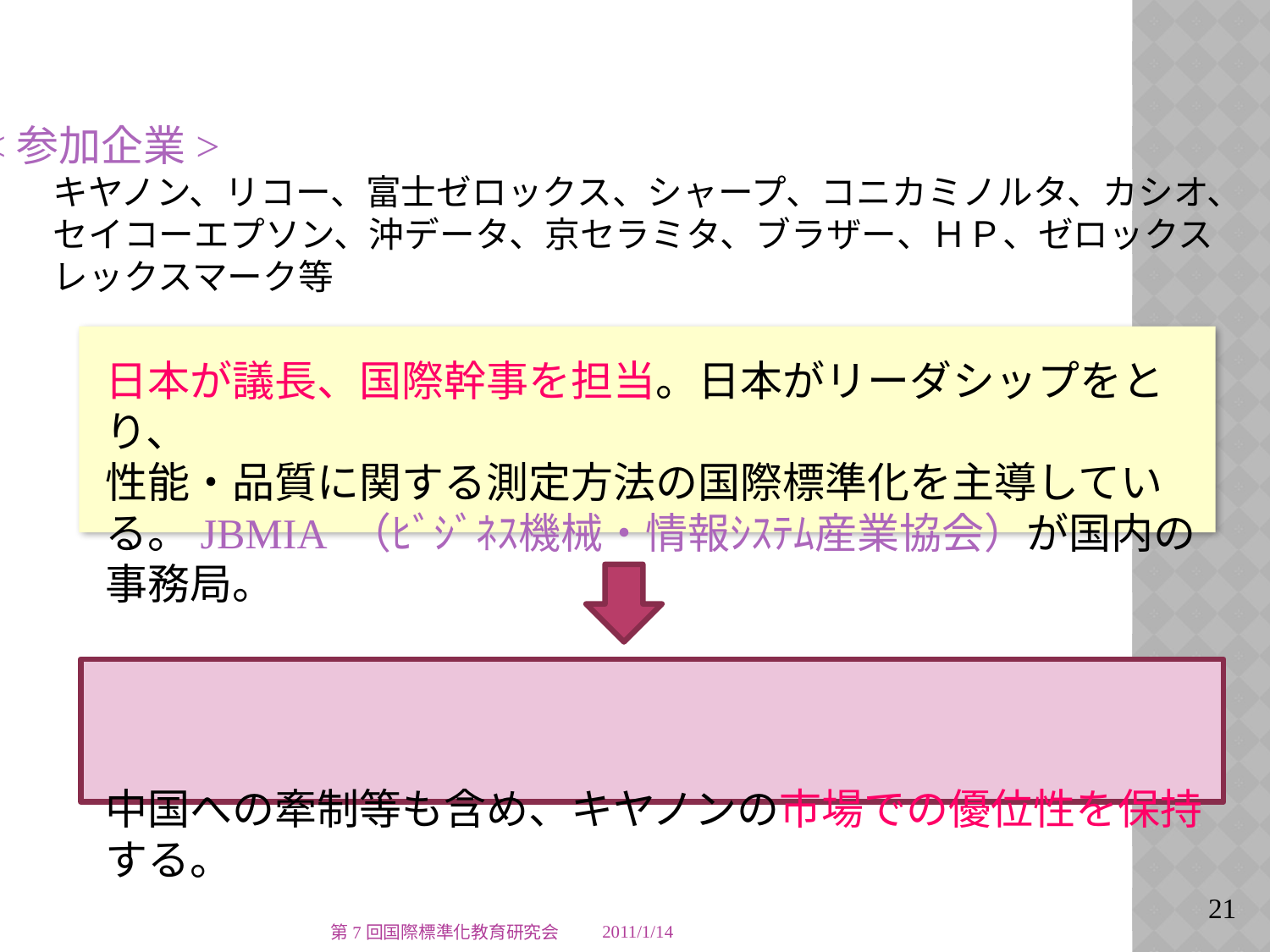

<参加企業>
　　キヤノン、リコー、富士ゼロックス、シャープ、コニカミノルタ、カシオ、
　　セイコーエプソン、沖データ、京セラミタ、ブラザー、ＨＰ、ゼロックス
　　レックスマーク等

日本が議長、国際幹事を担当。日本がリーダシップをとり、
性能・品質に関する測定方法の国際標準化を主導している。JBMIA （ﾋﾞｼﾞﾈｽ機械・情報ｼｽﾃﾑ産業協会）が国内の事務局。

中国への牽制等も含め、キヤノンの市場での優位性を保持
する。

第7回国際標準化教育研究会
2011/1/14